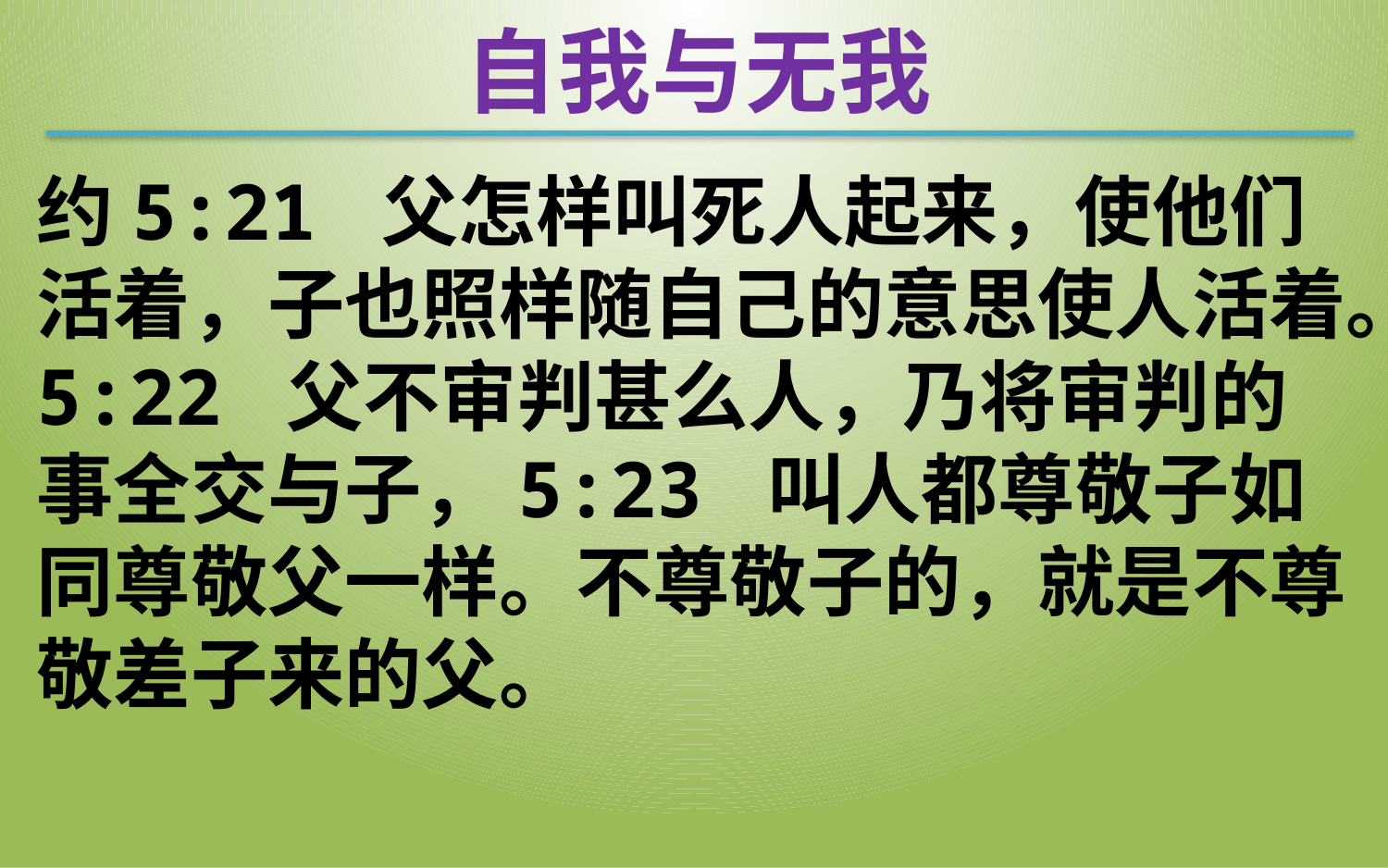

自我与无我
约5:21 父怎样叫死人起来，使他们活着，子也照样随自己的意思使人活着。5:22 父不审判甚么人，乃将审判的事全交与子，5:23 叫人都尊敬子如同尊敬父一样。不尊敬子的，就是不尊敬差子来的父。